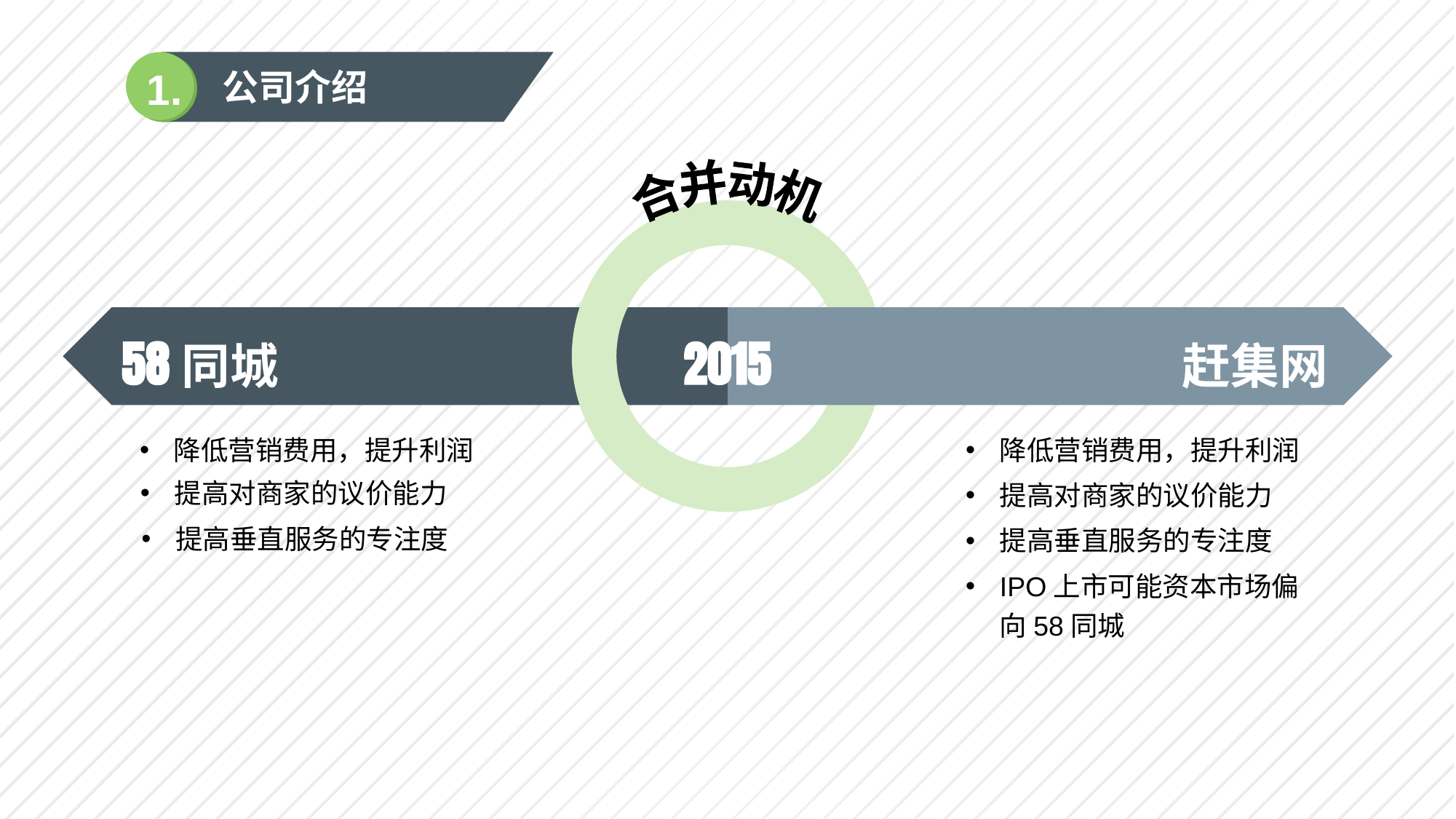

1.
公司介绍
合并动机

2015
赶集网
58同城
降低营销费用，提升利润
降低营销费用，提升利润
提高对商家的议价能力
提高垂直服务的专注度
IPO上市可能资本市场偏向58同城
提高对商家的议价能力
提高垂直服务的专注度
标题数字等都可以通过点击和重新输入进行更改，顶部“开始”面板中可以对字体、字号、颜色、行距等进行修改。建议正文8-10号字，1.3倍字间距。